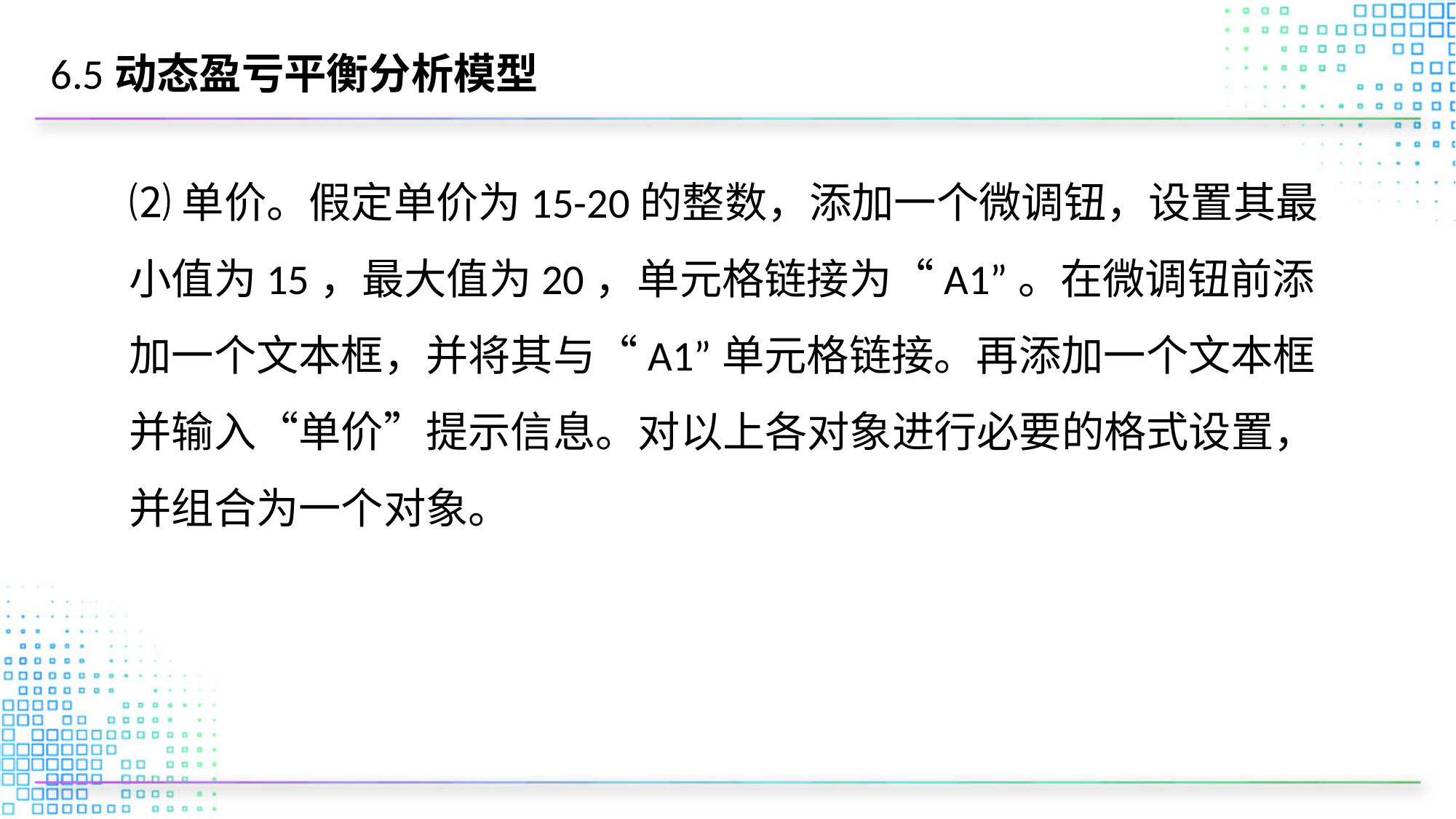

# 6.5动态盈亏平衡分析模型
⑵单价。假定单价为15-20的整数，添加一个微调钮，设置其最小值为15，最大值为20，单元格链接为“A1”。在微调钮前添加一个文本框，并将其与“A1”单元格链接。再添加一个文本框并输入“单价”提示信息。对以上各对象进行必要的格式设置，并组合为一个对象。